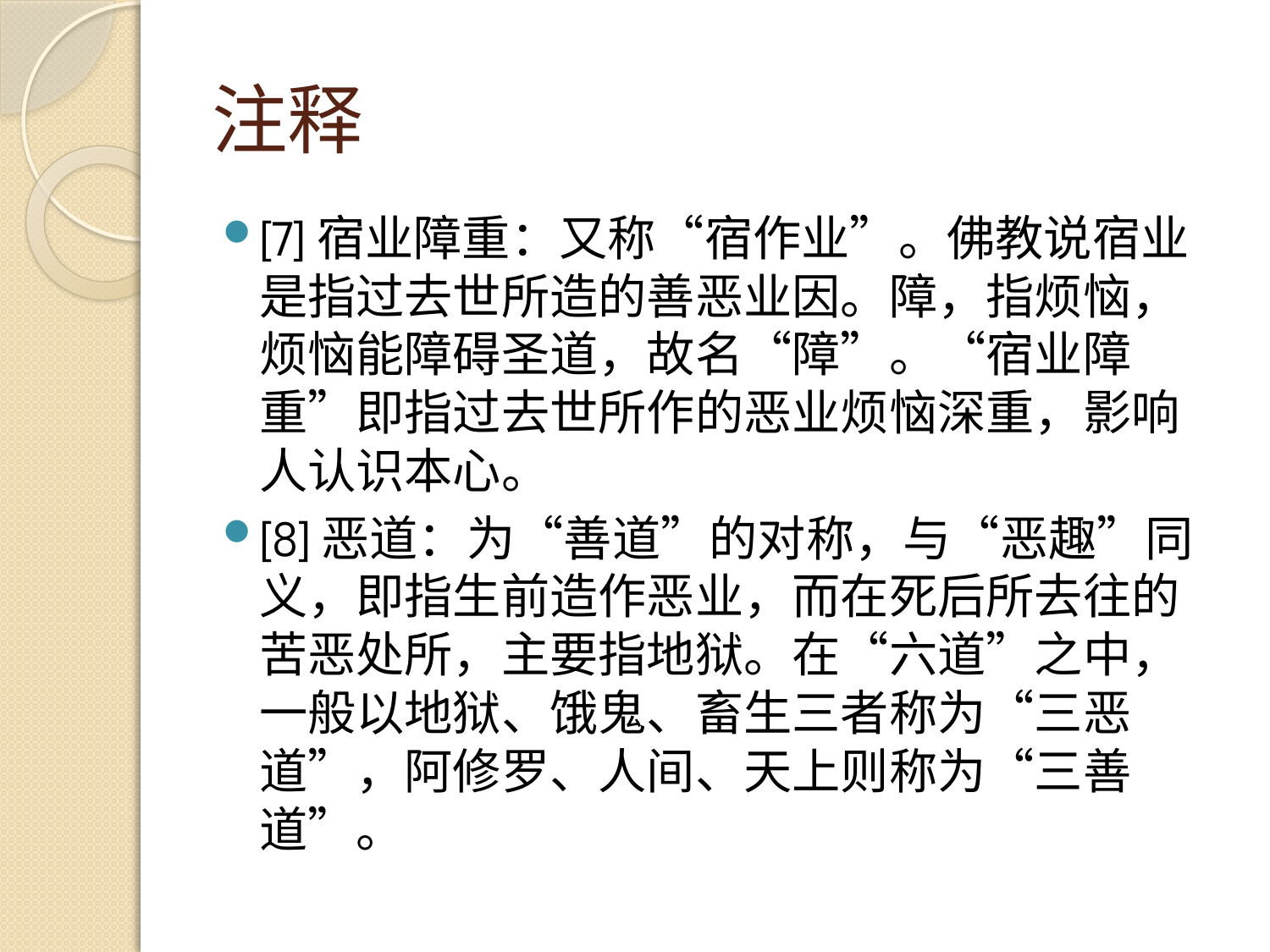

# 注释
[7]宿业障重：又称“宿作业”。佛教说宿业是指过去世所造的善恶业因。障，指烦恼，烦恼能障碍圣道，故名“障”。“宿业障重”即指过去世所作的恶业烦恼深重，影响人认识本心。
[8]恶道：为“善道”的对称，与“恶趣”同义，即指生前造作恶业，而在死后所去往的苦恶处所，主要指地狱。在“六道”之中，一般以地狱、饿鬼、畜生三者称为“三恶道”，阿修罗、人间、天上则称为“三善道”。